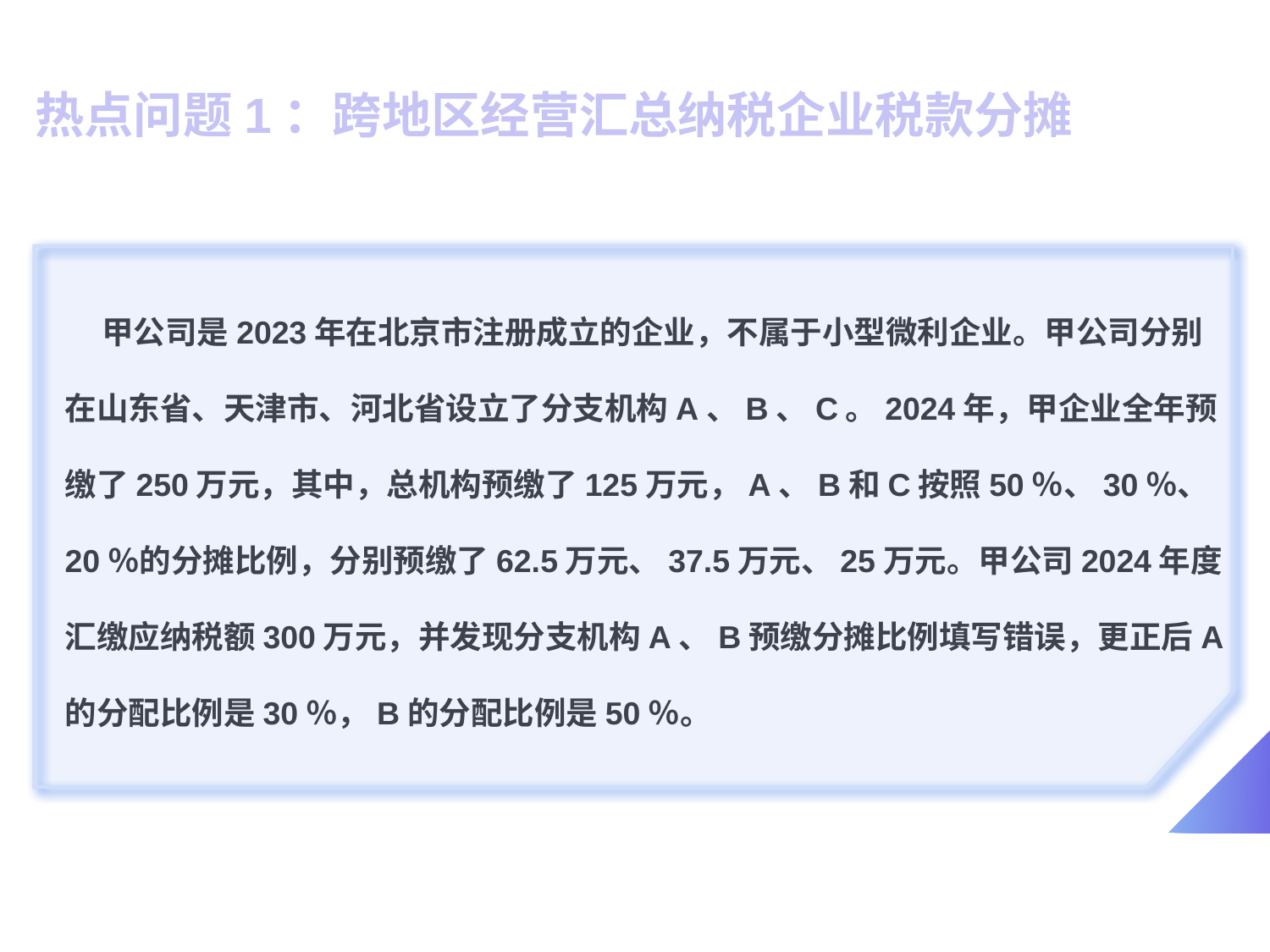

# 热点问题1：跨地区经营汇总纳税企业税款分摊

    甲公司是2023年在北京市注册成立的企业，不属于小型微利企业。甲公司分别在山东省、天津市、河北省设立了分支机构A、B、C。2024年，甲企业全年预缴了250万元，其中，总机构预缴了125万元，A、B和C按照50％、30％、20％的分摊比例，分别预缴了62.5万元、37.5万元、25万元。甲公司2024年度汇缴应纳税额300万元，并发现分支机构A、B预缴分摊比例填写错误，更正后A的分配比例是30％，B的分配比例是50％。